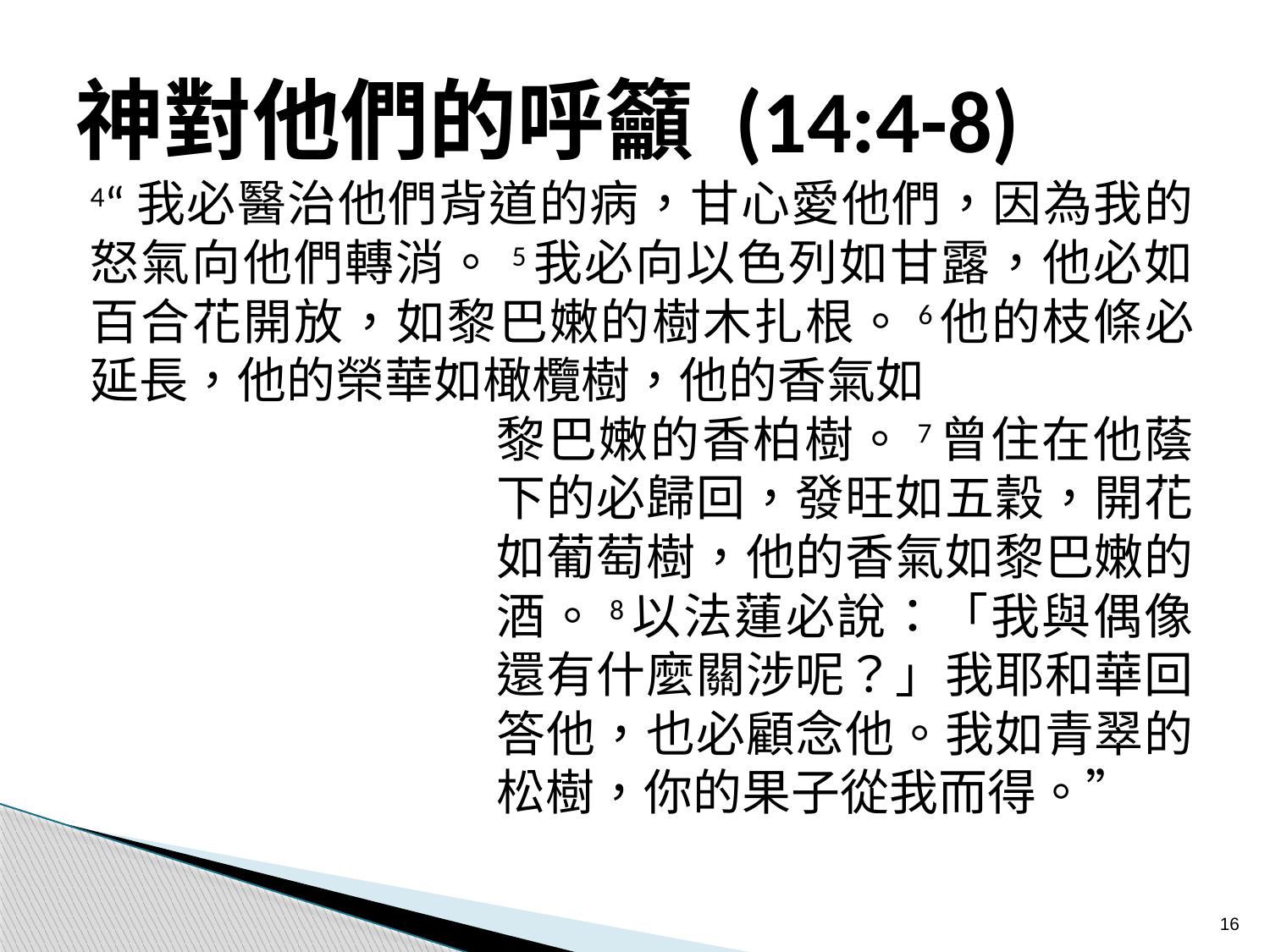

# 神對他們的呼籲 (14:4-8)
4“我必醫治他們背道的病，甘心愛他們，因為我的怒氣向他們轉消。 5我必向以色列如甘露，他必如百合花開放，如黎巴嫩的樹木扎根。6他的枝條必延長，他的榮華如橄欖樹，他的香氣如
黎巴嫩的香柏樹。7曾住在他蔭下的必歸回，發旺如五穀，開花如葡萄樹，他的香氣如黎巴嫩的酒。8以法蓮必說：「我與偶像還有什麼關涉呢？」我耶和華回答他，也必顧念他。我如青翠的松樹，你的果子從我而得。”

16